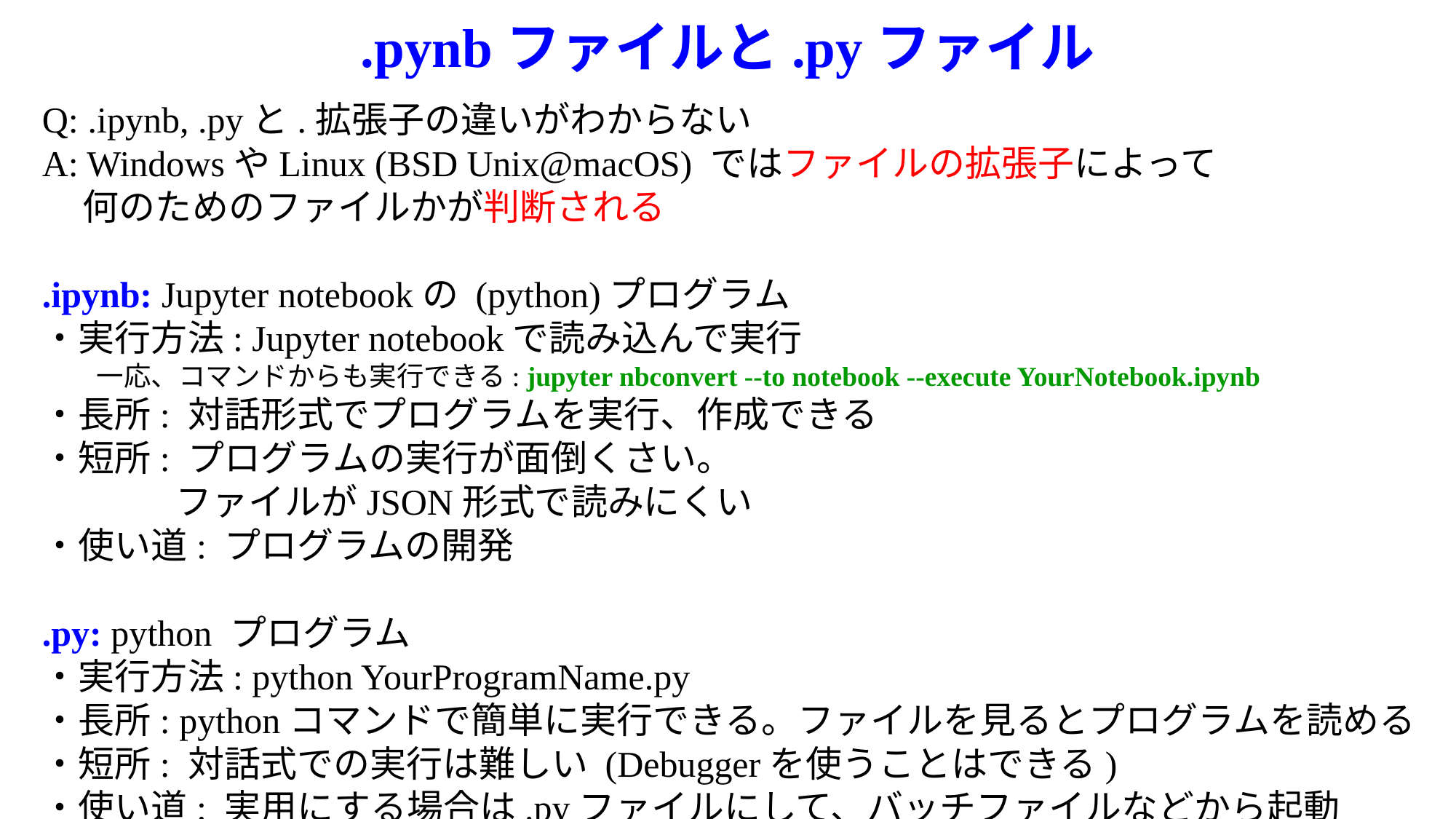

# .pynbファイルと.pyファイル
Q: .ipynb, .pyと.拡張子の違いがわからない
A: WindowsやLinux (BSD Unix@macOS) ではファイルの拡張子によって
     何のためのファイルかが判断される

.ipynb: Jupyter notebookの (python)プログラム
・実行方法: Jupyter notebookで読み込んで実行
　　一応、コマンドからも実行できる: jupyter nbconvert --to notebook --execute YourNotebook.ipynb
・長所: 対話形式でプログラムを実行、作成できる
・短所: プログラムの実行が面倒くさい。
　　　   ファイルがJSON形式で読みにくい
・使い道: プログラムの開発

.py: python プログラム
・実行方法: python YourProgramName.py
・長所: pythonコマンドで簡単に実行できる。ファイルを見るとプログラムを読める
・短所: 対話式での実行は難しい (Debuggerを使うことはできる)
・使い道: 実用にする場合は.pyファイルにして、バッチファイルなどから起動